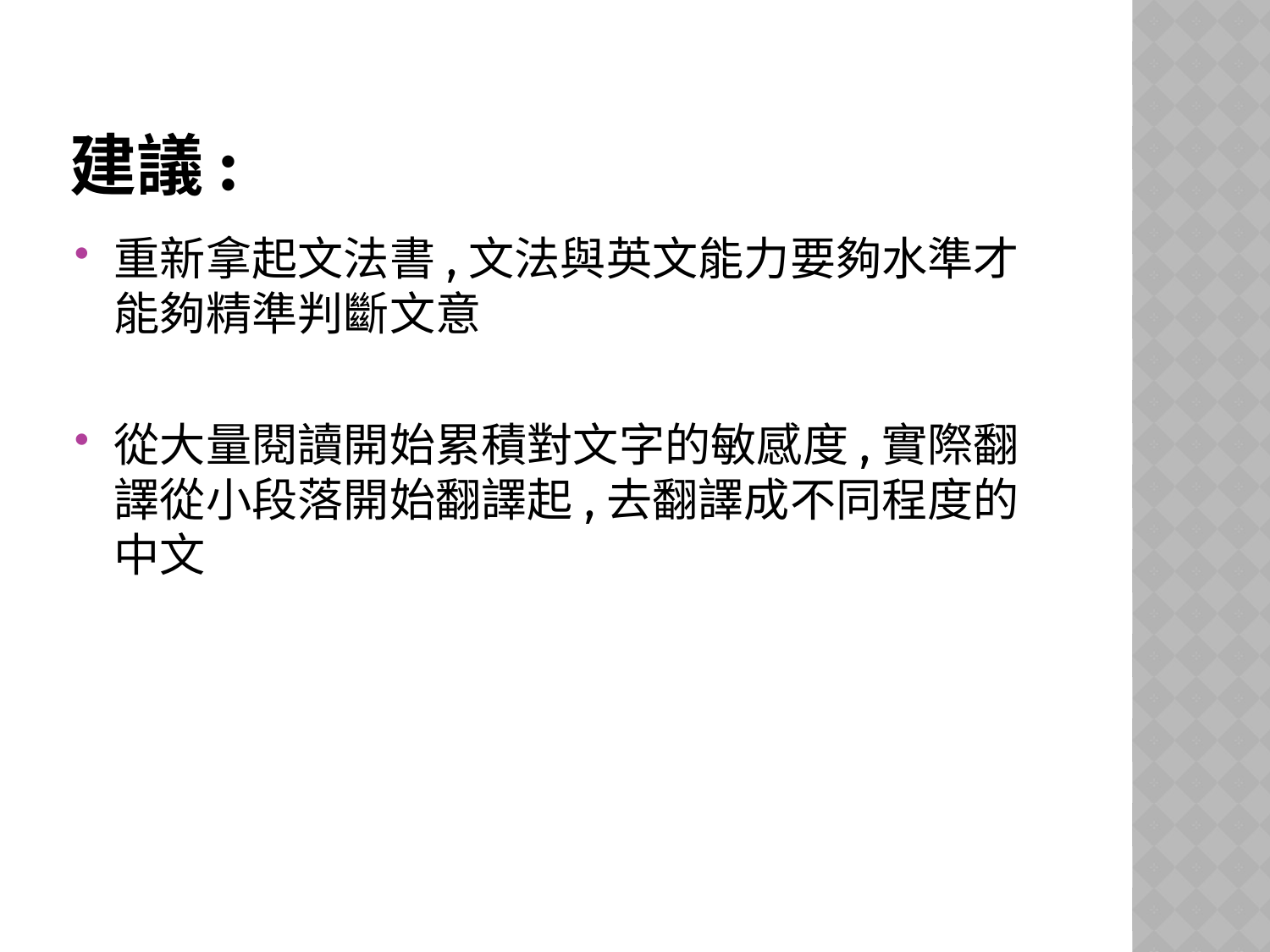

# 建議:
重新拿起文法書,文法與英文能力要夠水準才能夠精準判斷文意

從大量閱讀開始累積對文字的敏感度,實際翻譯從小段落開始翻譯起,去翻譯成不同程度的中文